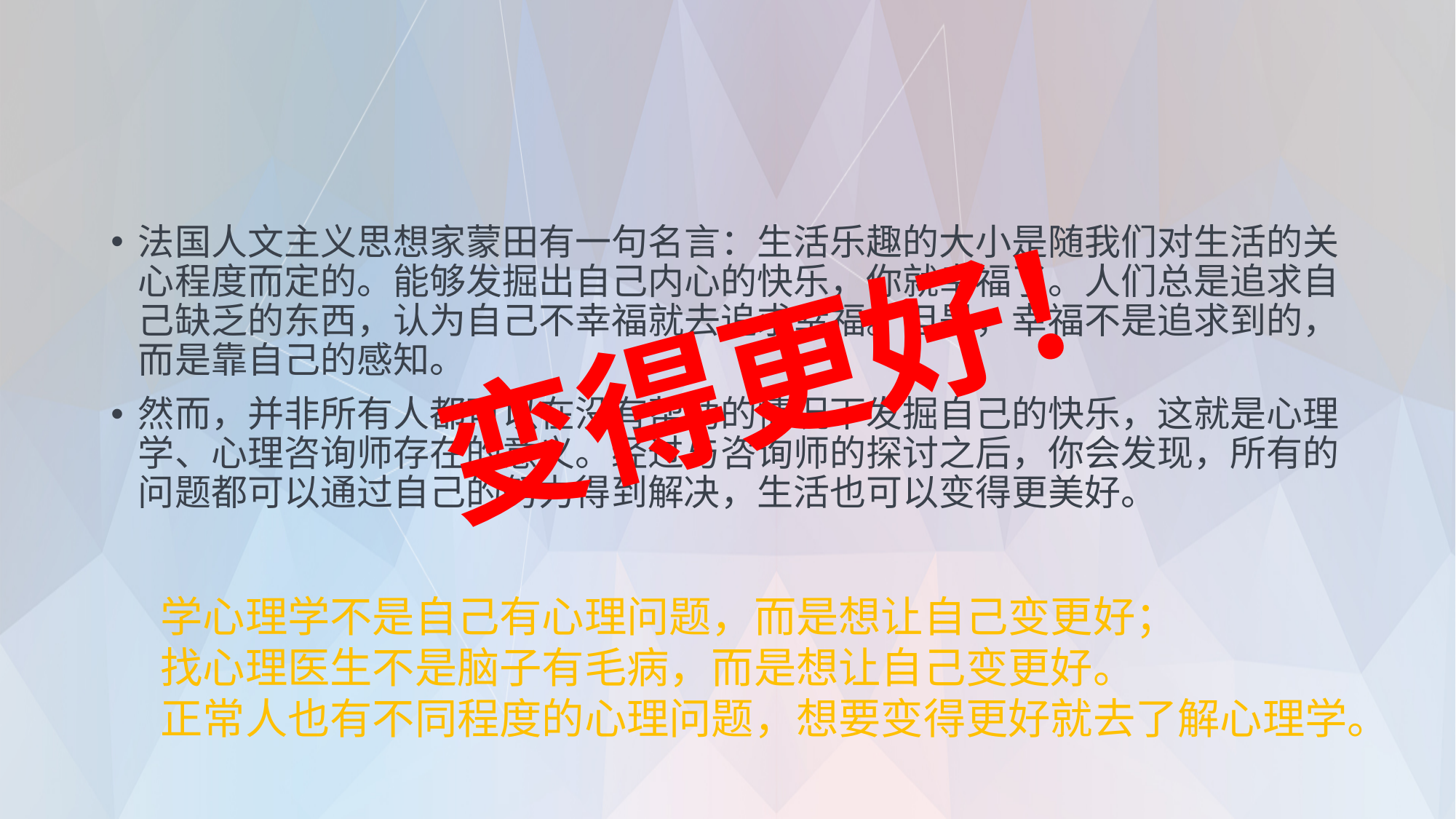

法国人文主义思想家蒙田有一句名言：生活乐趣的大小是随我们对生活的关心程度而定的。能够发掘出自己内心的快乐，你就幸福了。人们总是追求自己缺乏的东西，认为自己不幸福就去追求幸福。但是，幸福不是追求到的，而是靠自己的感知。
然而，并非所有人都可以在没有帮助的情况下发掘自己的快乐，这就是心理学、心理咨询师存在的意义。经过与咨询师的探讨之后，你会发现，所有的问题都可以通过自己的努力得到解决，生活也可以变得更美好。
变得更好！
学心理学不是自己有心理问题，而是想让自己变更好；
找心理医生不是脑子有毛病，而是想让自己变更好。
正常人也有不同程度的心理问题，想要变得更好就去了解心理学。